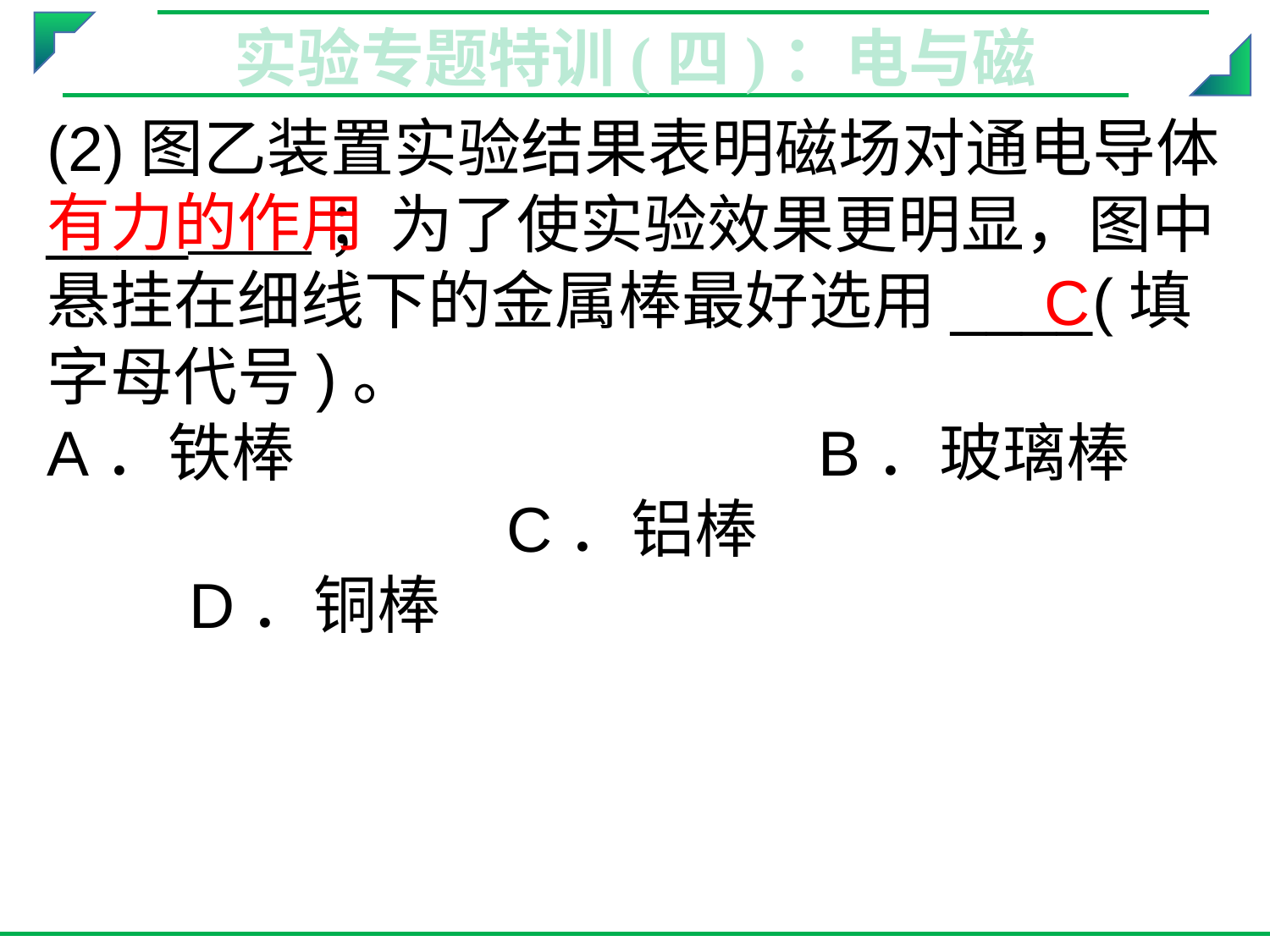

实验专题特训(四)：电与磁
(2)图乙装置实验结果表明磁场对通电导体____       ；为了使实验效果更明显，图中悬挂在细线下的金属棒最好选用____(填字母代号)。
A．铁棒　　　　　　　　B．玻璃棒　　　　　　　　C．铝棒　　　　　　　　　D．铜棒
有力的作用
C